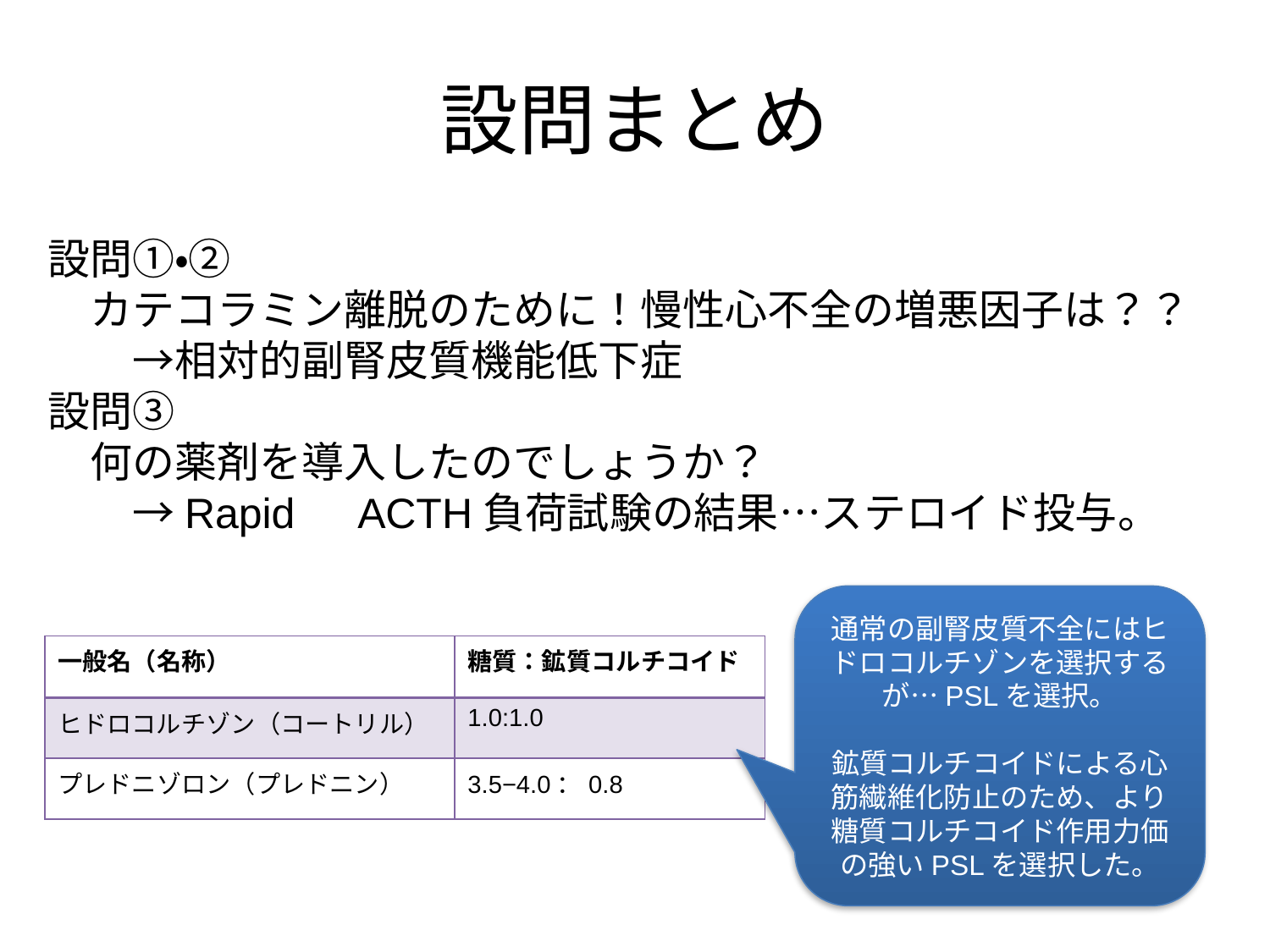

# 設問まとめ
設問①・②
　カテコラミン離脱のために！慢性心不全の増悪因子は？？
　　→相対的副腎皮質機能低下症
設問③
　何の薬剤を導入したのでしょうか？
　　→Rapid　ACTH負荷試験の結果…ステロイド投与。
通常の副腎皮質不全にはヒドロコルチゾンを選択するが…PSLを選択。

鉱質コルチコイドによる心筋繊維化防止のため、より糖質コルチコイド作用力価の強いPSLを選択した。
| 一般名（名称） | 糖質：鉱質コルチコイド |
| --- | --- |
| ヒドロコルチゾン（コートリル） | 1.0:1.0 |
| プレドニゾロン（プレドニン） | 3.5−4.0：0.8 |